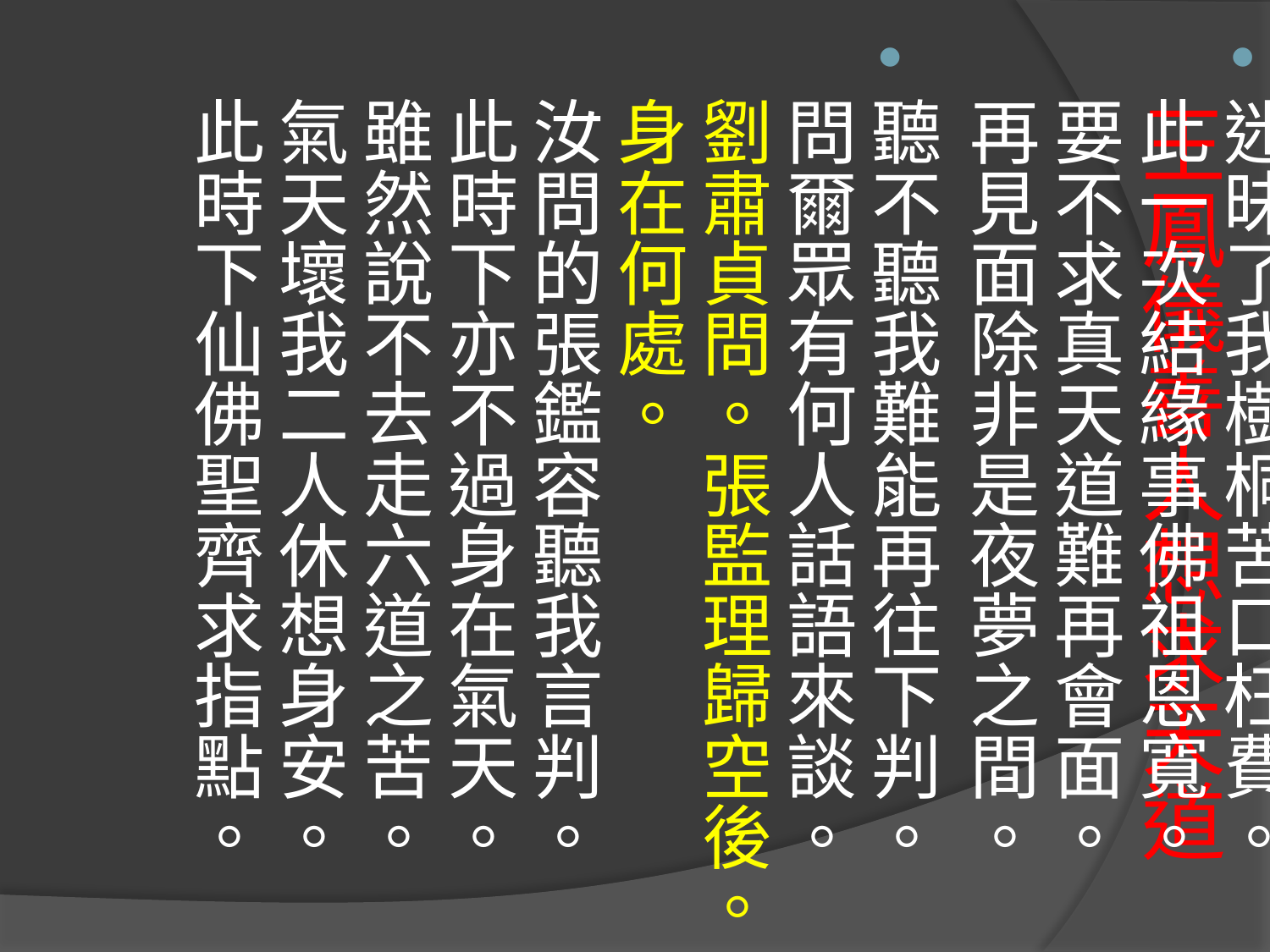

迷昧了我樹桐苦口枉費。
此一次結緣事佛祖恩寬。
要不求真天道難再會面。
再見面除非是夜夢之間。
聽不聽我難能再往下判。
問爾眾有何人話語來談。
劉肅貞問。張監理歸空後。身在何處。
汝問的張鑑容聽我言判。
此時下亦不過身在氣天。
雖然說不去走六道之苦。
氣天壞我二人休想身安。
此時下仙佛聖齊求指點。

# 王鳳儀善人想求天道